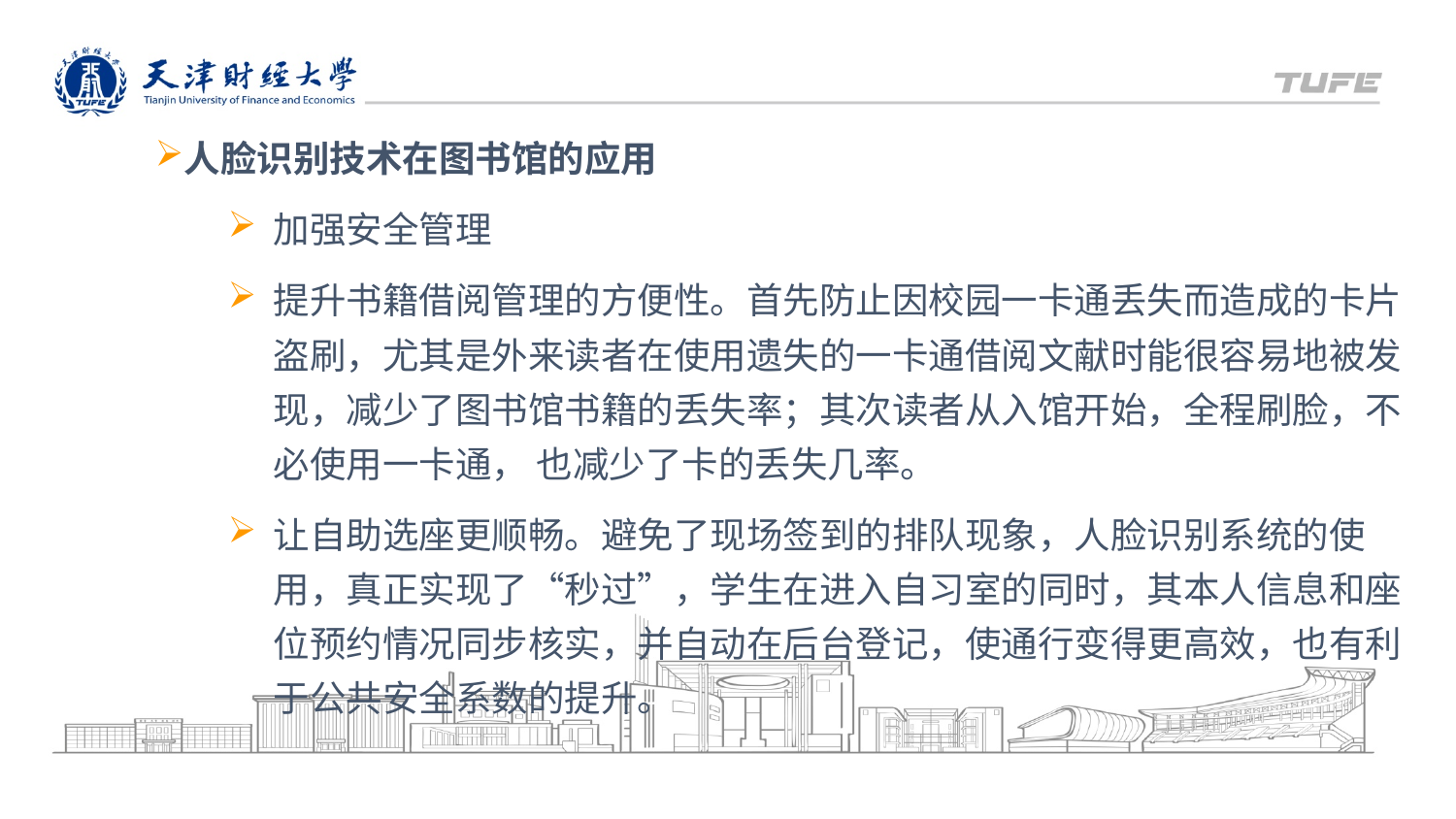

人脸识别技术在图书馆的应用
加强安全管理
提升书籍借阅管理的方便性。首先防止因校园一卡通丢失而造成的卡片盗刷，尤其是外来读者在使用遗失的一卡通借阅文献时能很容易地被发现，减少了图书馆书籍的丢失率；其次读者从入馆开始，全程刷脸，不必使用一卡通， 也减少了卡的丢失几率。
让自助选座更顺畅。避免了现场签到的排队现象，人脸识别系统的使用，真正实现了“秒过”，学生在进入自习室的同时，其本人信息和座位预约情况同步核实，并自动在后台登记，使通行变得更高效，也有利于公共安全系数的提升。
天津财经大学XX
XXXX年X月X日